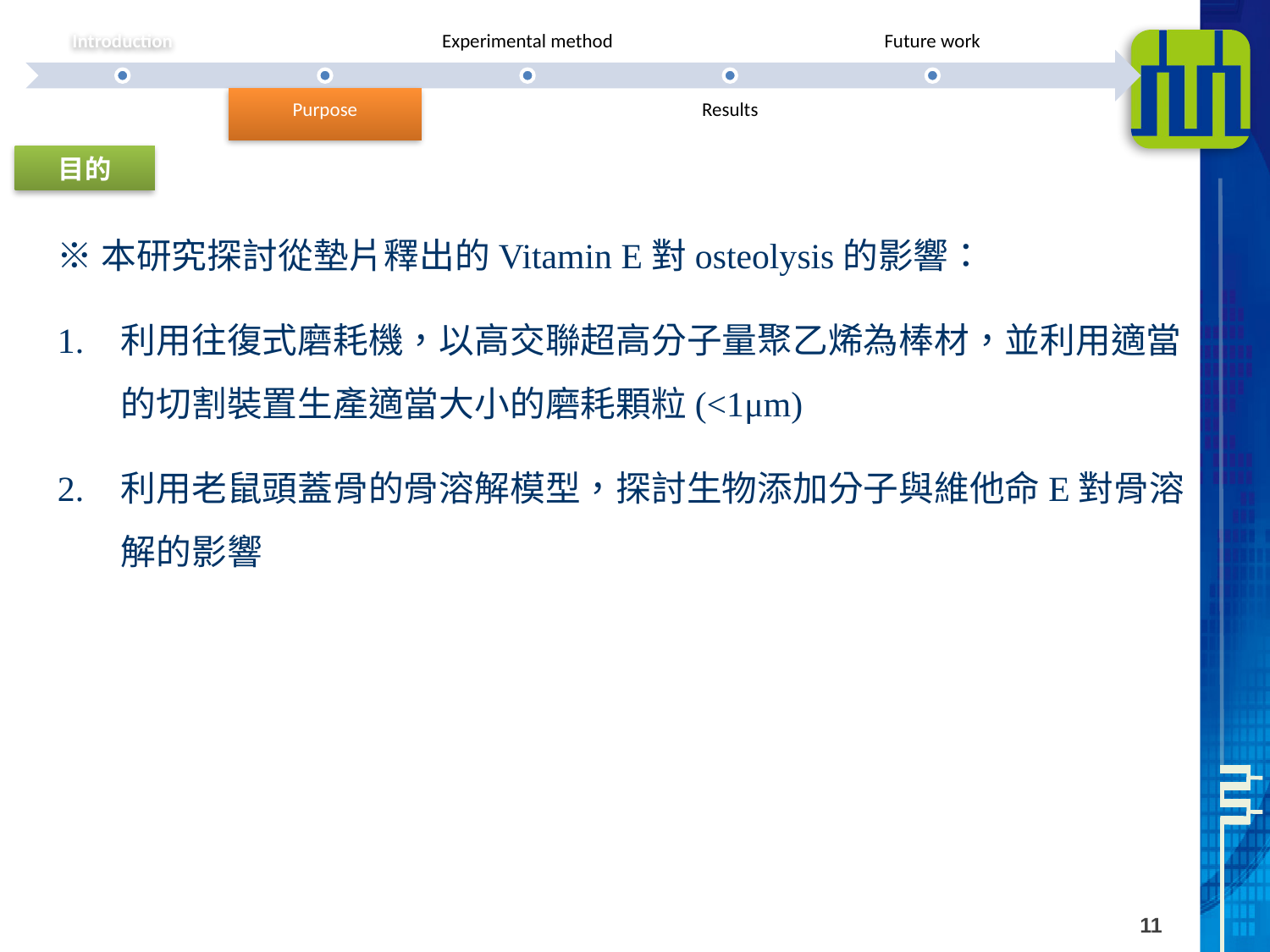

Introduction
Purpose
Experimental method
Results
Future work
目的
※本研究探討從墊片釋出的Vitamin E對osteolysis的影響：
1.	利用往復式磨耗機，以高交聯超高分子量聚乙烯為棒材，並利用適當的切割裝置生產適當大小的磨耗顆粒(<1μm)
2.	利用老鼠頭蓋骨的骨溶解模型，探討生物添加分子與維他命E對骨溶解的影響

11